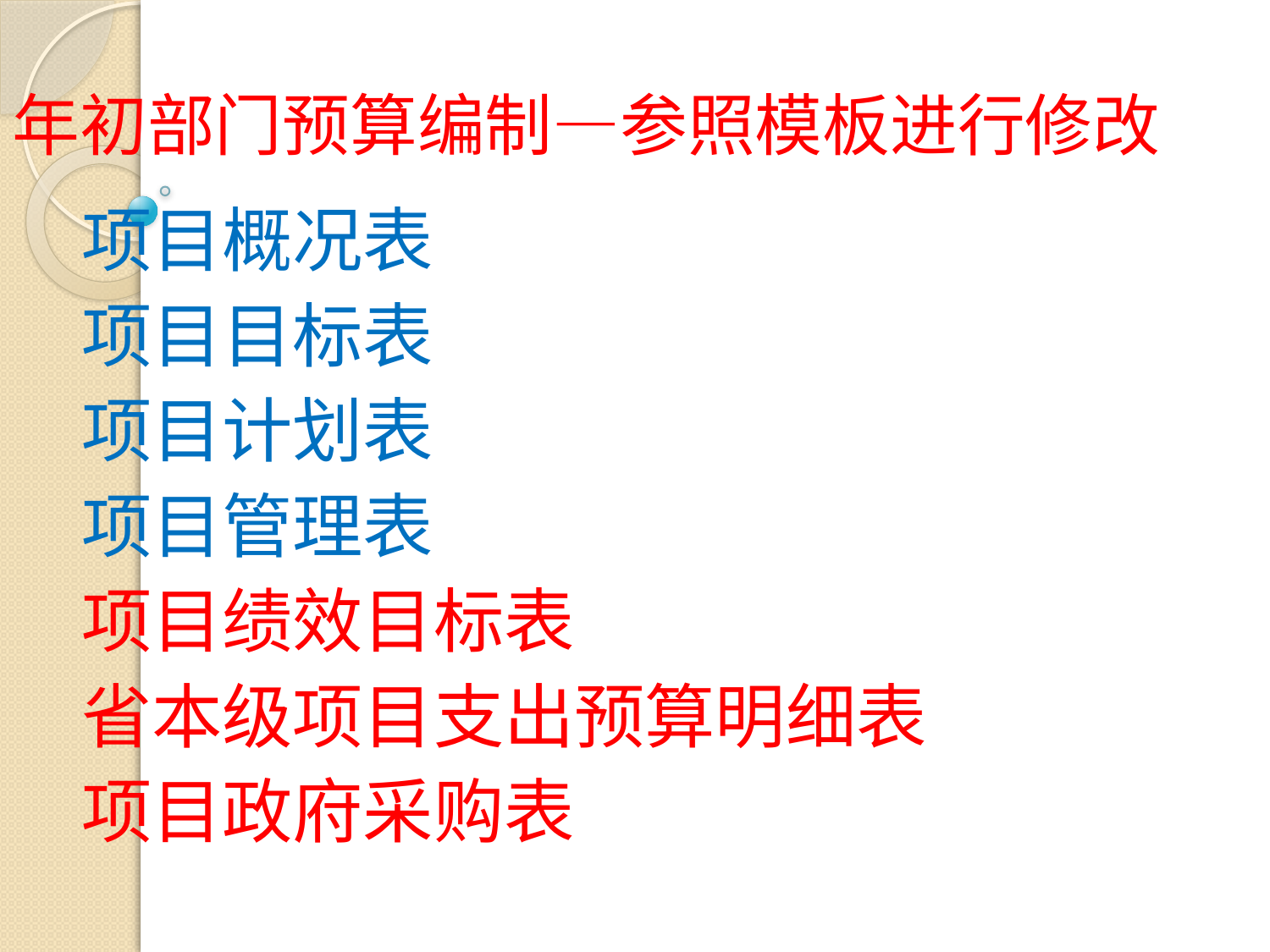

# 年初部门预算编制—参照模板进行修改
项目概况表
项目目标表
项目计划表
项目管理表
项目绩效目标表
省本级项目支出预算明细表
项目政府采购表